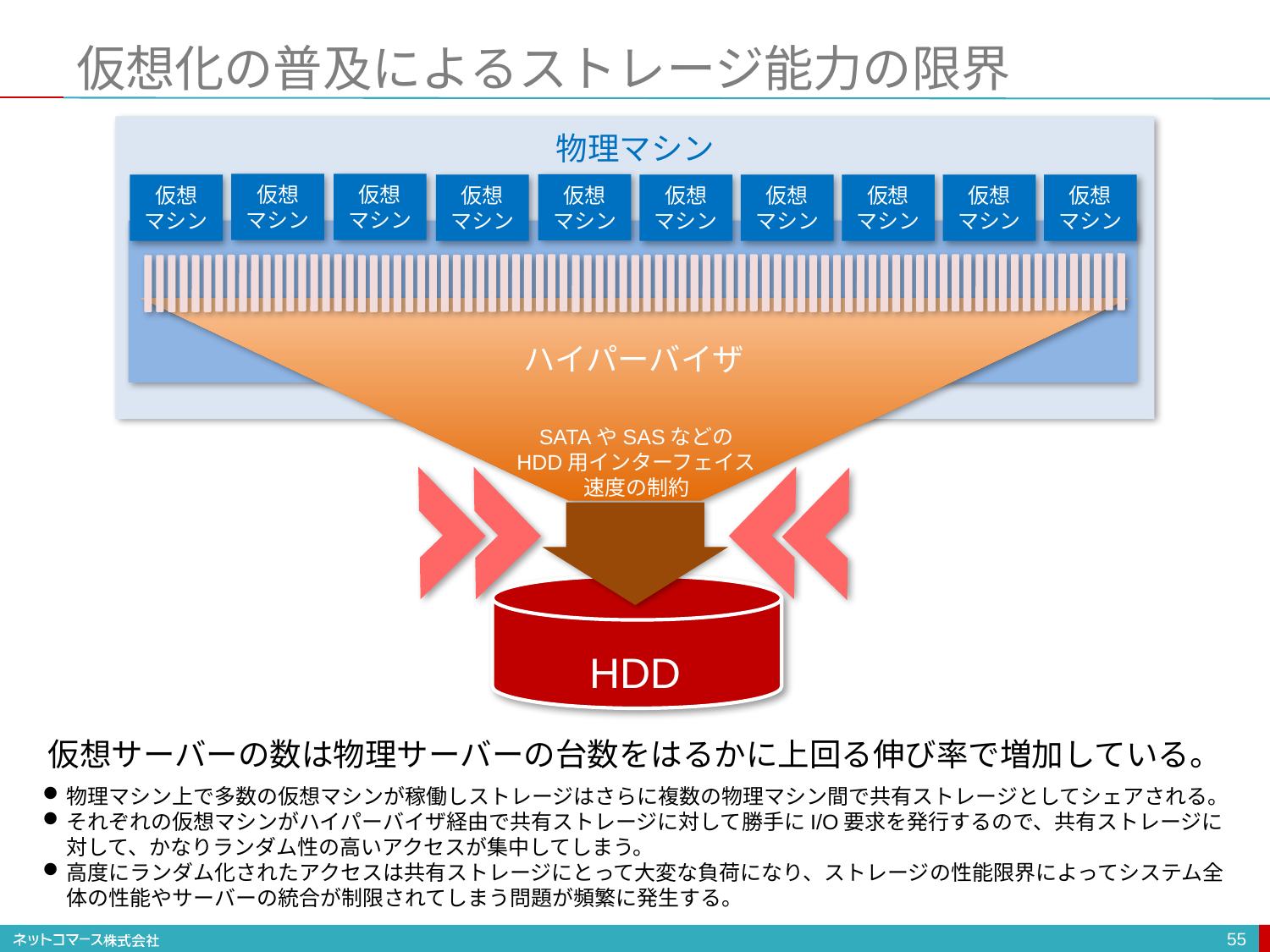

# 仮想化の普及によるストレージ能力の限界

物理マシン
仮想
マシン
仮想
マシン
仮想
マシン
仮想
マシン
仮想
マシン
仮想
マシン
仮想
マシン
仮想
マシン
仮想
マシン
仮想
マシン

ハイパーバイザ
SATAやSASなどの
HDD用インターフェイス
速度の制約

HDD
仮想サーバーの数は物理サーバーの台数をはるかに上回る伸び率で増加している。
物理マシン上で多数の仮想マシンが稼働しストレージはさらに複数の物理マシン間で共有ストレージとしてシェアされる。
それぞれの仮想マシンがハイパーバイザ経由で共有ストレージに対して勝手にI/O要求を発行するので、共有ストレージに対して、かなりランダム性の高いアクセスが集中してしまう。
高度にランダム化されたアクセスは共有ストレージにとって大変な負荷になり、ストレージの性能限界によってシステム全体の性能やサーバーの統合が制限されてしまう問題が頻繁に発生する。
55